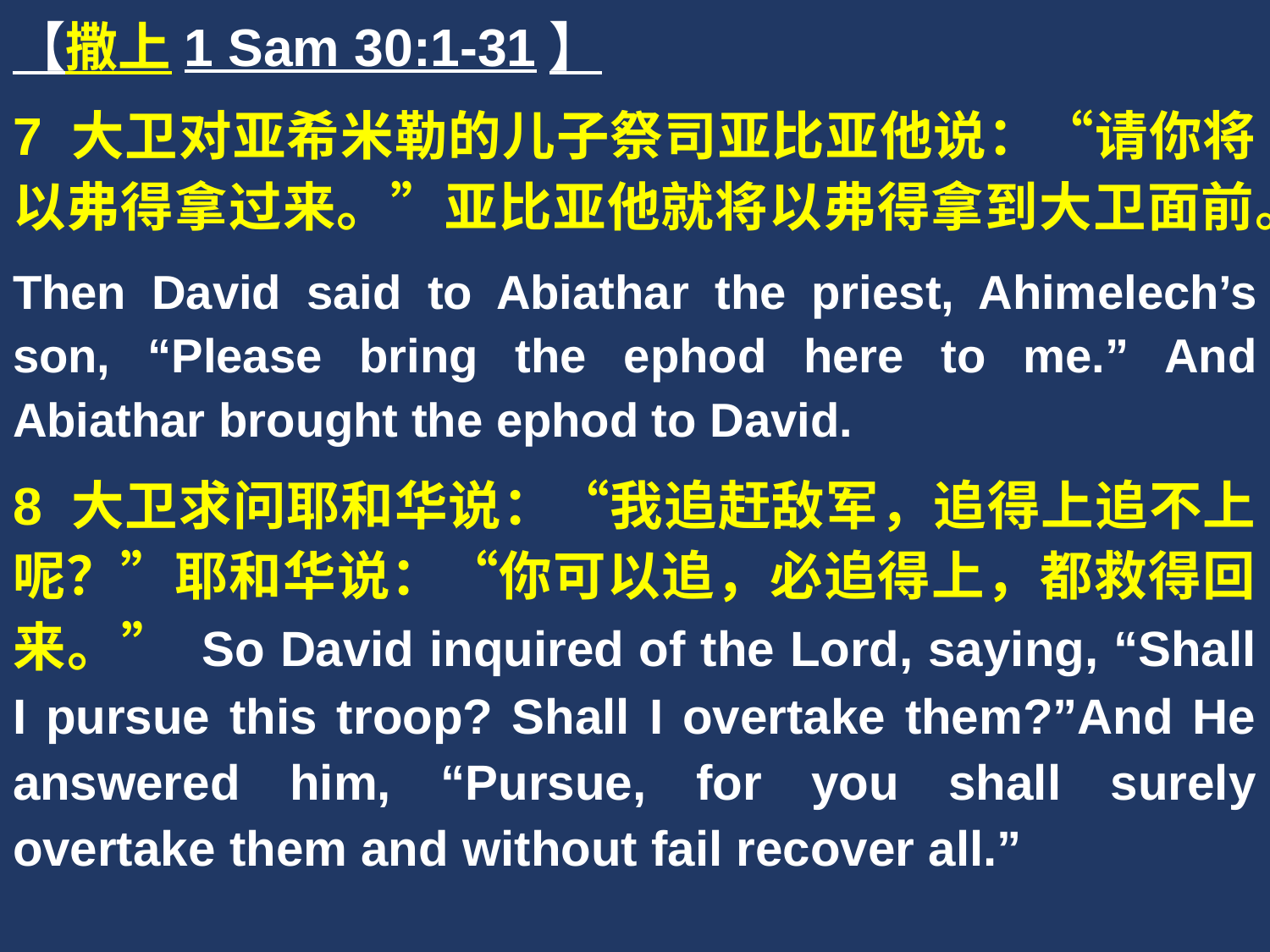

【撒上1 Sam 30:1-31】
7 大卫对亚希米勒的儿子祭司亚比亚他说：“请你将以弗得拿过来。”亚比亚他就将以弗得拿到大卫面前。
Then David said to Abiathar the priest, Ahimelech’s son, “Please bring the ephod here to me.” And Abiathar brought the ephod to David.
8 大卫求问耶和华说：“我追赶敌军，追得上追不上呢？”耶和华说：“你可以追，必追得上，都救得回来。” So David inquired of the Lord, saying, “Shall I pursue this troop? Shall I overtake them?”And He answered him, “Pursue, for you shall surely overtake them and without fail recover all.”